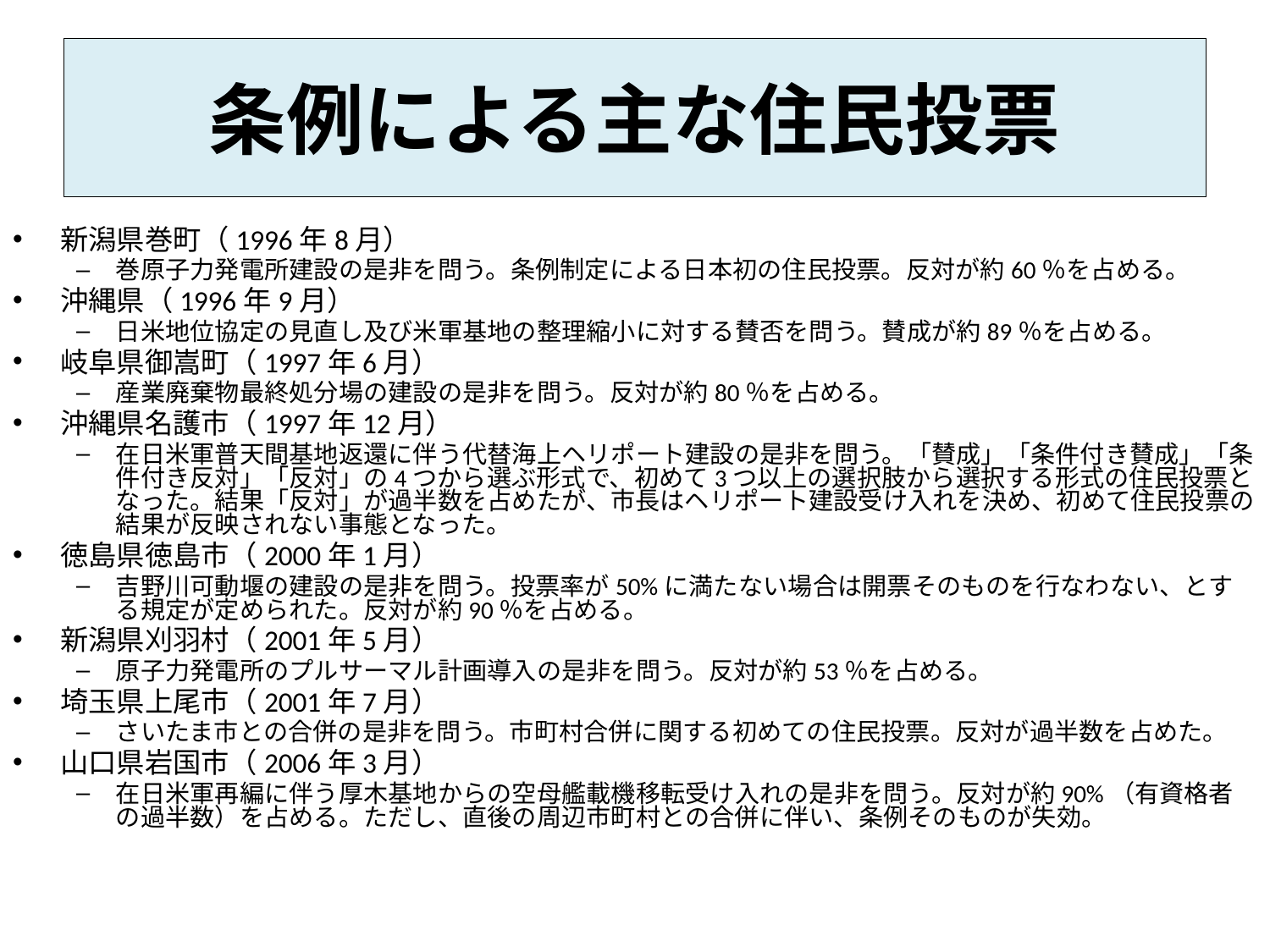

# 条例による主な住民投票
新潟県巻町（1996年8月）
巻原子力発電所建設の是非を問う。条例制定による日本初の住民投票。反対が約60％を占める。
沖縄県（1996年9月）
日米地位協定の見直し及び米軍基地の整理縮小に対する賛否を問う。賛成が約89％を占める。
岐阜県御嵩町（1997年6月）
産業廃棄物最終処分場の建設の是非を問う。反対が約80％を占める。
沖縄県名護市（1997年12月）
在日米軍普天間基地返還に伴う代替海上ヘリポート建設の是非を問う。「賛成」「条件付き賛成」「条件付き反対」「反対」の4つから選ぶ形式で、初めて3つ以上の選択肢から選択する形式の住民投票となった。結果「反対」が過半数を占めたが、市長はヘリポート建設受け入れを決め、初めて住民投票の結果が反映されない事態となった。
徳島県徳島市（2000年1月）
吉野川可動堰の建設の是非を問う。投票率が50%に満たない場合は開票そのものを行なわない、とする規定が定められた。反対が約90％を占める。
新潟県刈羽村（2001年5月）
原子力発電所のプルサーマル計画導入の是非を問う。反対が約53％を占める。
埼玉県上尾市（2001年7月）
さいたま市との合併の是非を問う。市町村合併に関する初めての住民投票。反対が過半数を占めた。
山口県岩国市（2006年3月）
在日米軍再編に伴う厚木基地からの空母艦載機移転受け入れの是非を問う。反対が約90%（有資格者の過半数）を占める。ただし、直後の周辺市町村との合併に伴い、条例そのものが失効。